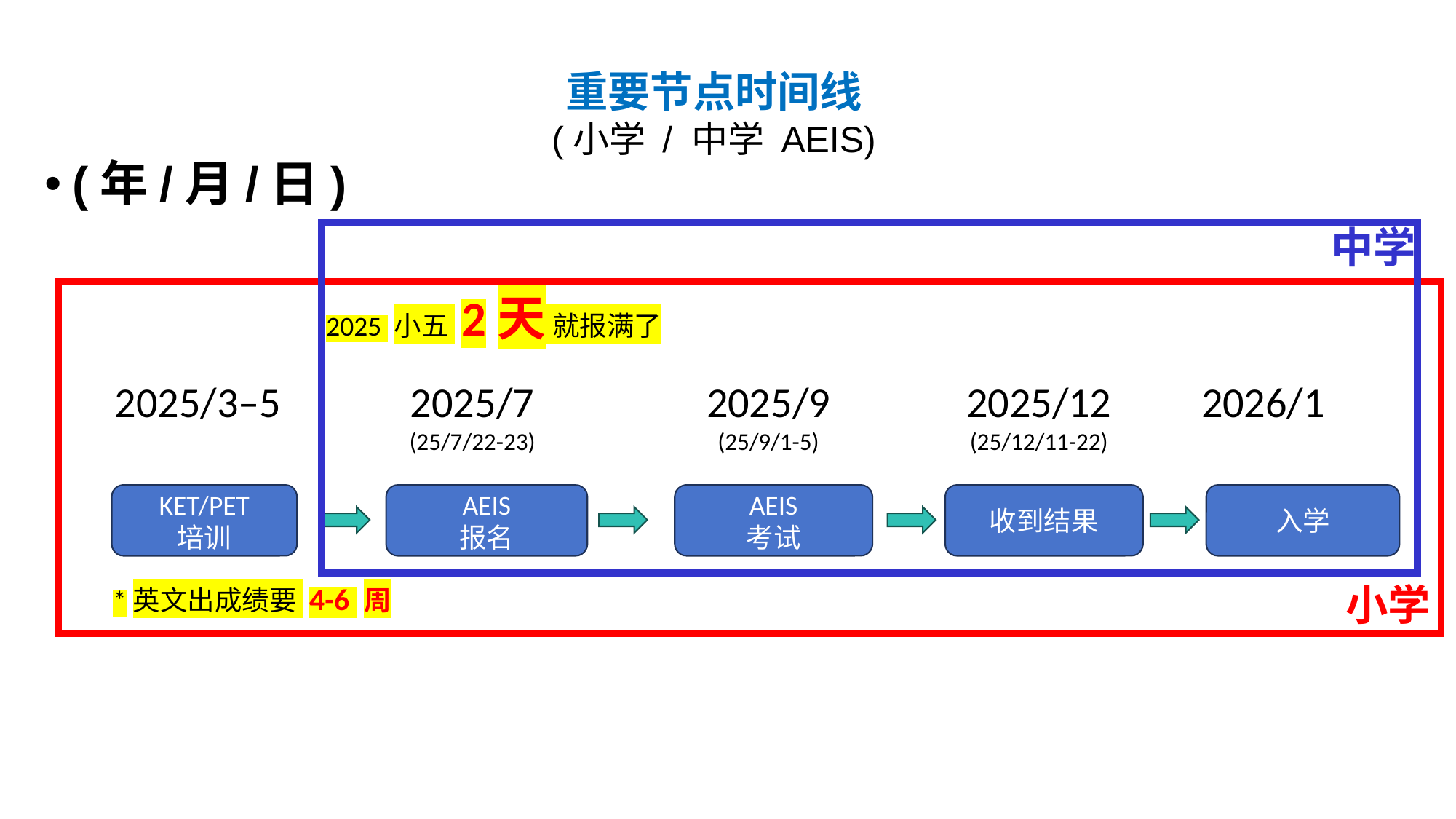

重要节点时间线
(小学 / 中学 AEIS)
(年/月/日)
中学

小学
2025 小五 2天 就报满了

2025/3–5
2025/7
(25/7/22-23)
2025/9
(25/9/1-5)
2025/12
(25/12/11-22)
2026/1
KET/PET
培训
AEIS
考试
收到结果
AEIS
报名
入学

*英文出成绩要 4-6 周